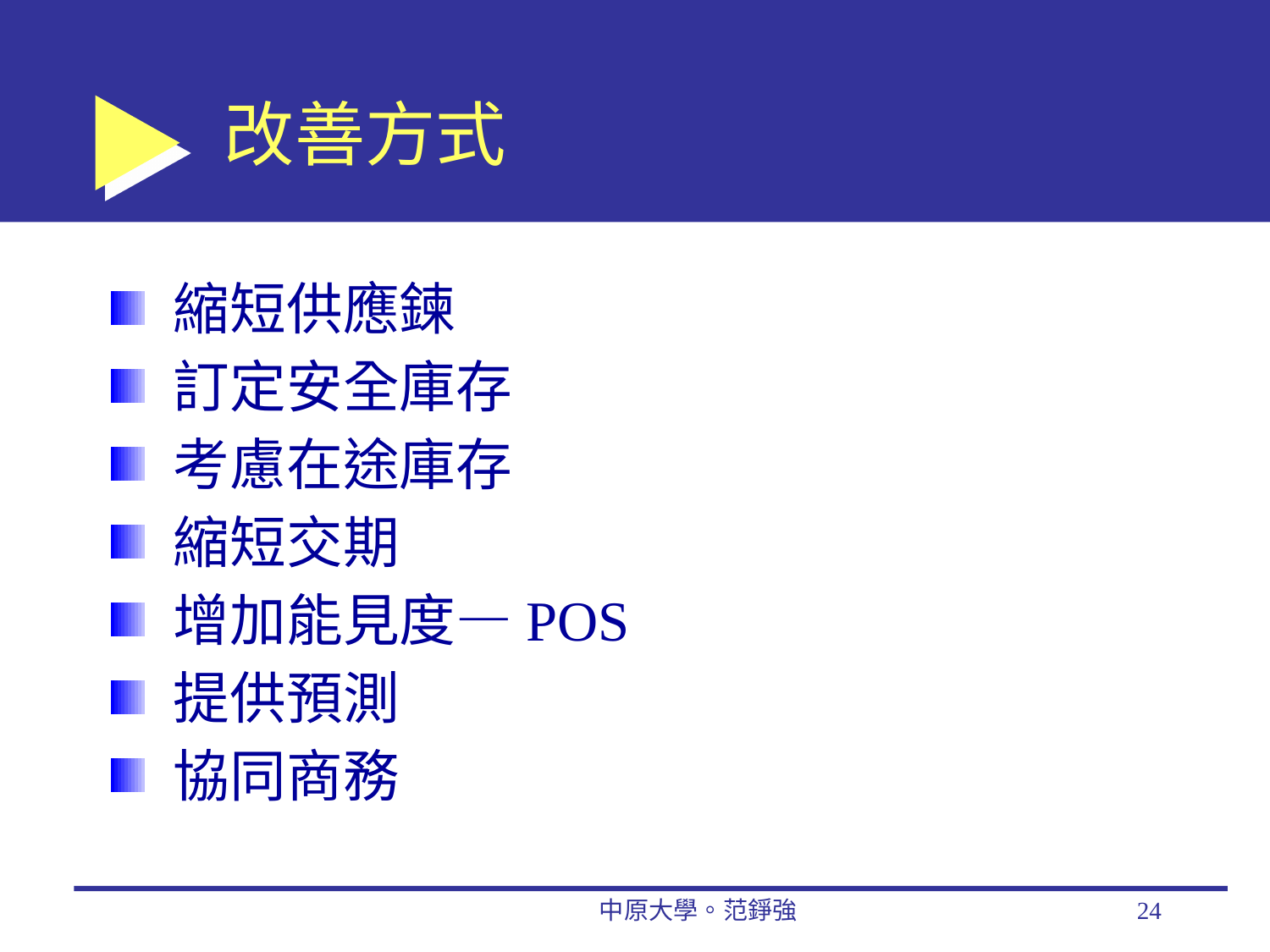

# 改善方式
縮短供應鍊
訂定安全庫存
考慮在途庫存
縮短交期
增加能見度—POS
提供預測
協同商務
中原大學。范錚強
24